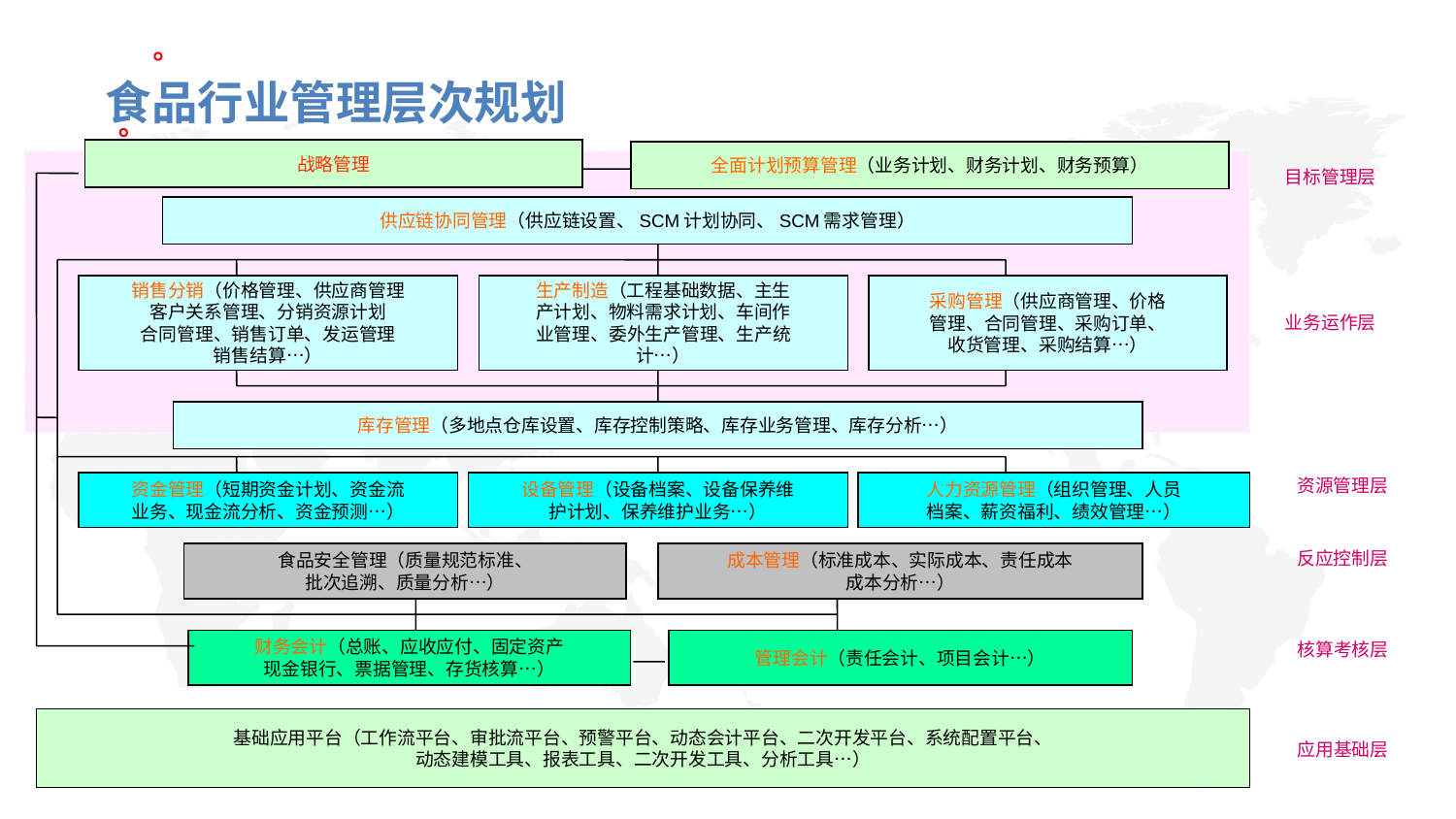

食品行业管理层次规划
战略管理
全面计划预算管理（业务计划、财务计划、财务预算）

目标管理层

供应链协同管理（供应链设置、SCM计划协同、SCM需求管理）

销售分销（价格管理、供应商管理
客户关系管理、分销资源计划
合同管理、销售订单、发运管理
销售结算…）
生产制造（工程基础数据、主生
产计划、物料需求计划、车间作
业管理、委外生产管理、生产统
计…）
采购管理（供应商管理、价格
管理、合同管理、采购订单、
收货管理、采购结算…）
业务运作层

库存管理（多地点仓库设置、库存控制策略、库存业务管理、库存分析…）

资源管理层
资金管理（短期资金计划、资金流
业务、现金流分析、资金预测…）
设备管理（设备档案、设备保养维
护计划、保养维护业务…）
人力资源管理（组织管理、人员
档案、薪资福利、绩效管理…）
反应控制层
食品安全管理（质量规范标准、
批次追溯、质量分析…）
成本管理（标准成本、实际成本、责任成本
成本分析…）

财务会计（总账、应收应付、固定资产
现金银行、票据管理、存货核算…）
管理会计（责任会计、项目会计…）
核算考核层

基础应用平台（工作流平台、审批流平台、预警平台、动态会计平台、二次开发平台、系统配置平台、
动态建模工具、报表工具、二次开发工具、分析工具…）
应用基础层